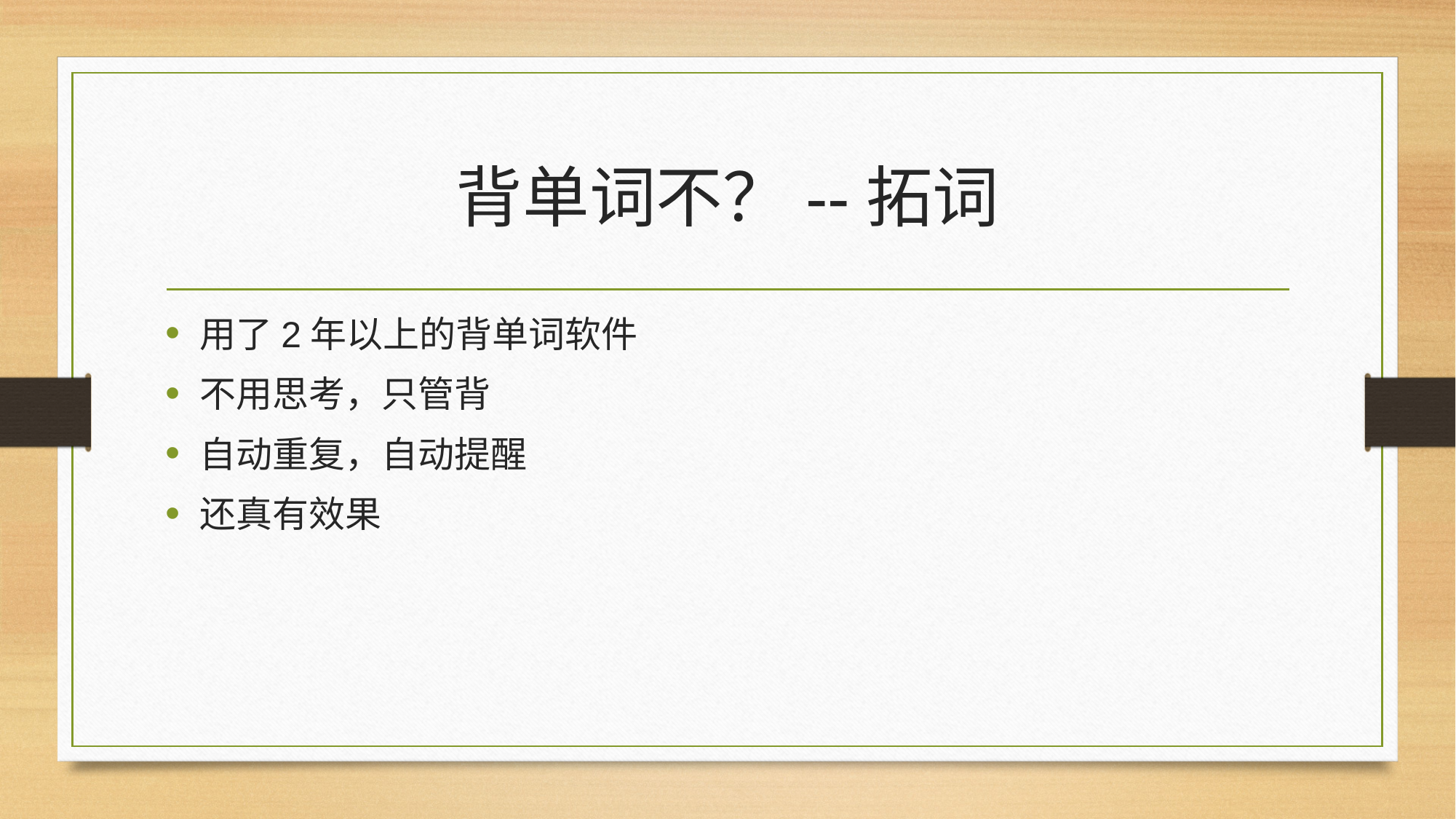

# 背单词不？--拓词
用了2年以上的背单词软件
不用思考，只管背
自动重复，自动提醒
还真有效果